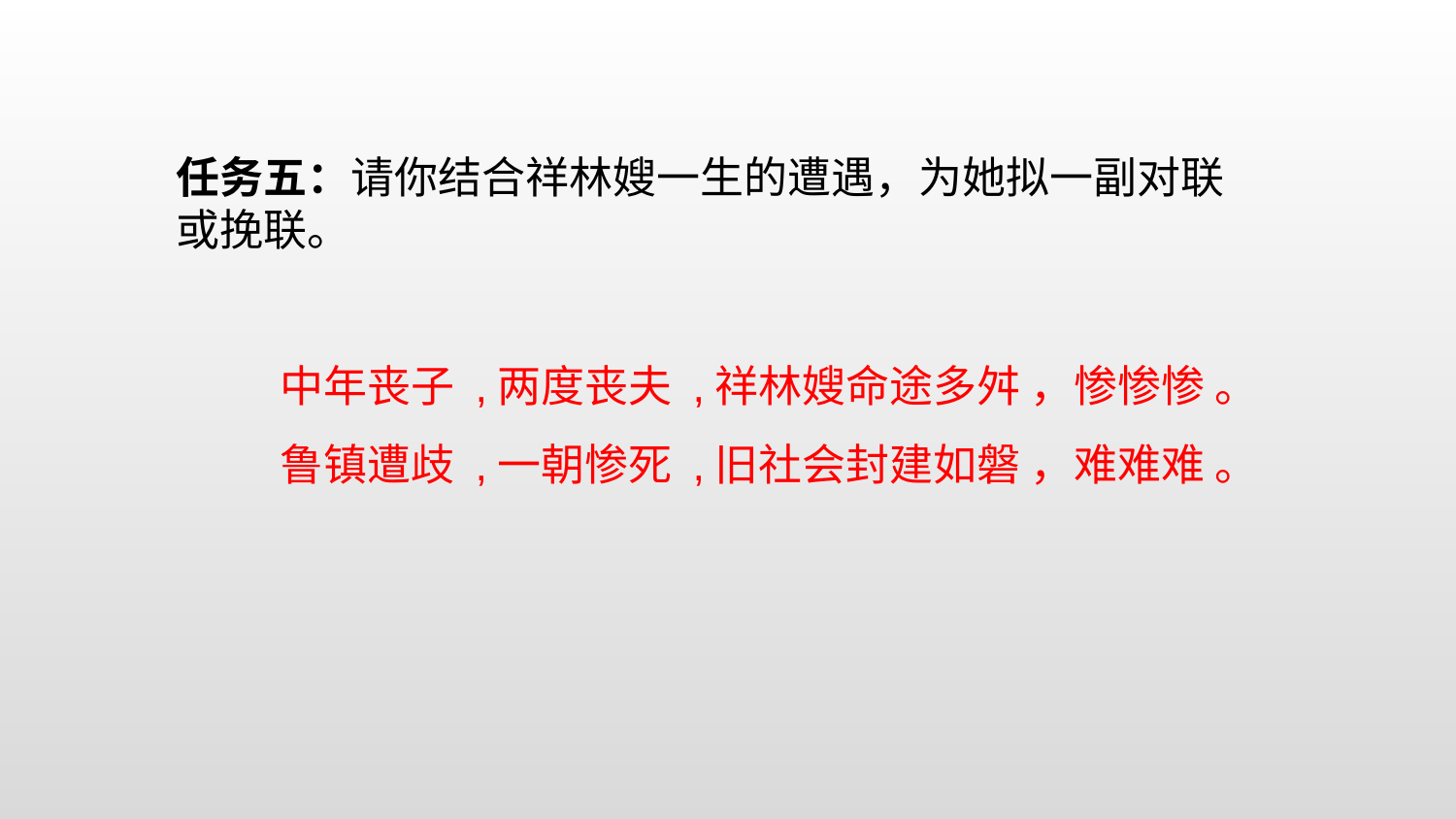

任务五：请你结合祥林嫂一生的遭遇，为她拟一副对联或挽联。
中年丧子 ,两度丧夫 ,祥林嫂命途多舛 ，惨惨惨 。
鲁镇遭歧 ,一朝惨死 ,旧社会封建如磐 ，难难难 。